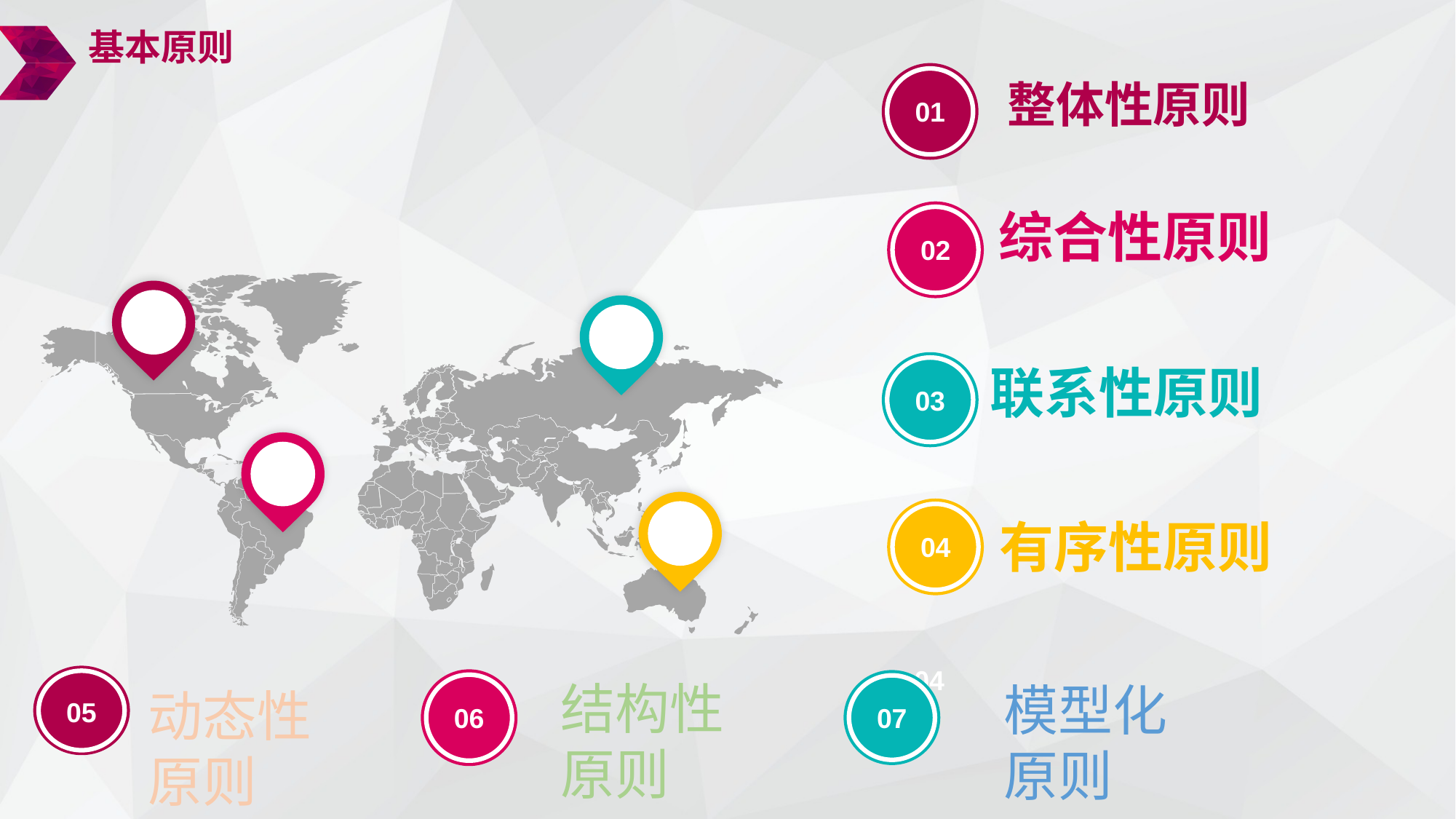

基本原则

01
整体性原则

02
综合性原则

03
联系性原则

04
有序性原则

04

05
结构性原则

06

07
模型化原则
动态性原则